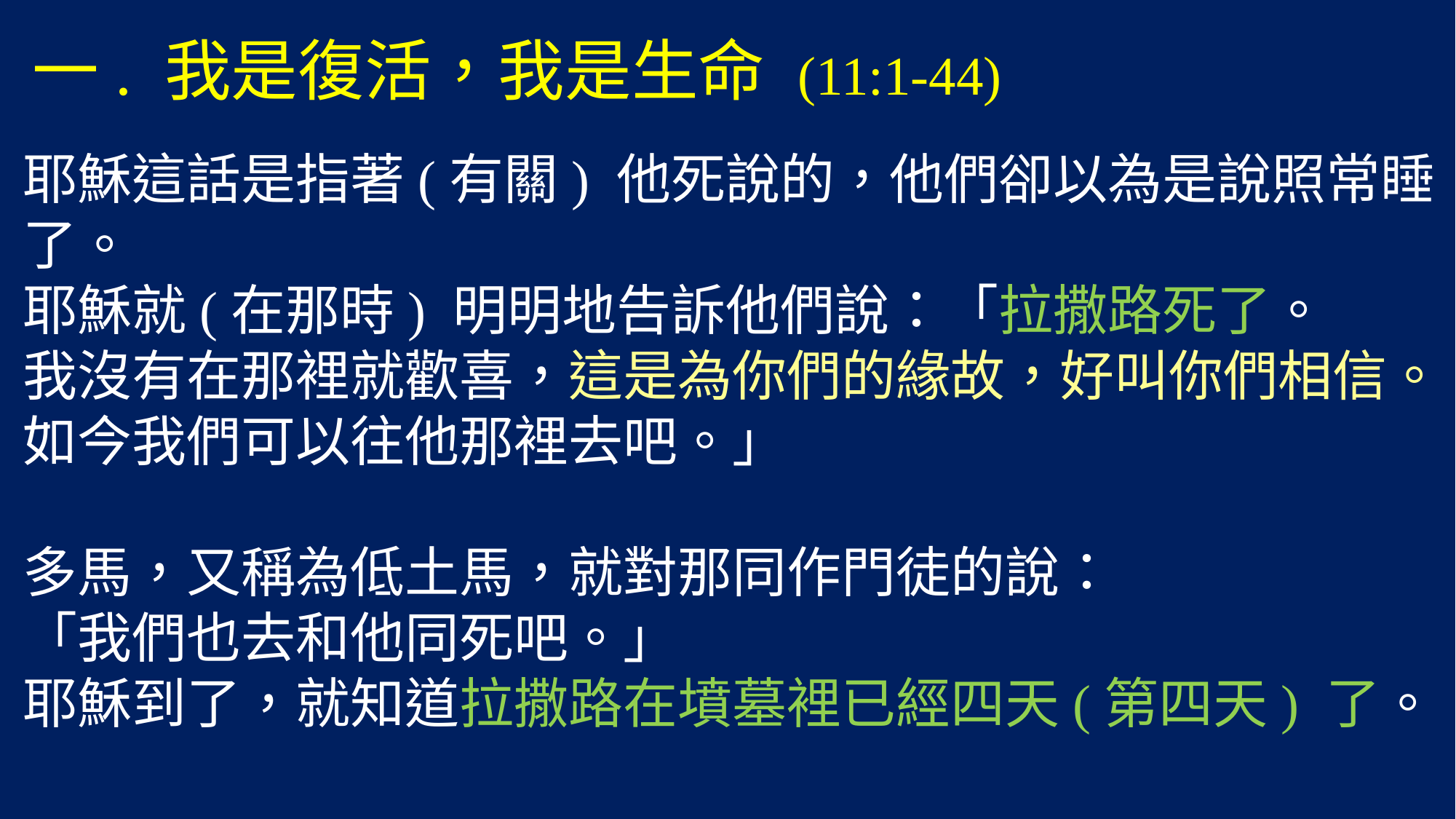

# 一. 我是復活，我是生命 (11:1-44)
耶穌這話是指著(有關) 他死說的，他們卻以為是說照常睡了。
耶穌就(在那時) 明明地告訴他們說：「拉撒路死了。
我沒有在那裡就歡喜，這是為你們的緣故，好叫你們相信。
如今我們可以往他那裡去吧。」

多馬，又稱為低土馬，就對那同作門徒的說：
「我們也去和他同死吧。」
耶穌到了，就知道拉撒路在墳墓裡已經四天(第四天) 了。